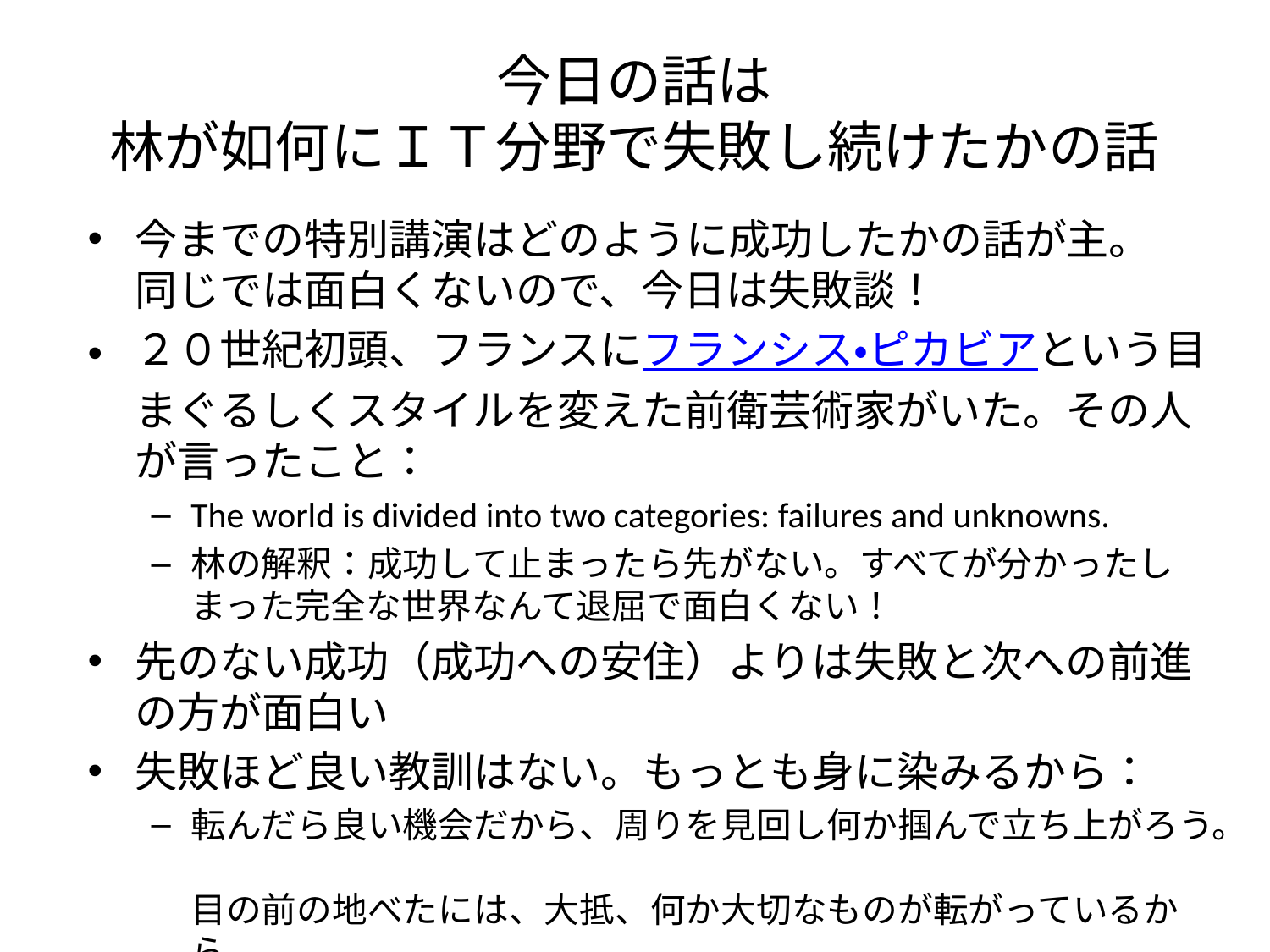

# 今日の話は 林が如何にＩＴ分野で失敗し続けたかの話
今までの特別講演はどのように成功したかの話が主。
同じでは面白くないので、今日は失敗談！
２０世紀初頭、フランスにフランシス・ピカビアという目まぐるしくスタイルを変えた前衛芸術家がいた。その人が言ったこと：
The world is divided into two categories: failures and unknowns.
林の解釈：成功して止まったら先がない。すべてが分かったしまった完全な世界なんて退屈で面白くない！
先のない成功（成功への安住）よりは失敗と次への前進の方が面白い
失敗ほど良い教訓はない。もっとも身に染みるから：
転んだら良い機会だから、周りを見回し何か掴んで立ち上がろう。
目の前の地べたには、大抵、何か大切なものが転がっているから。